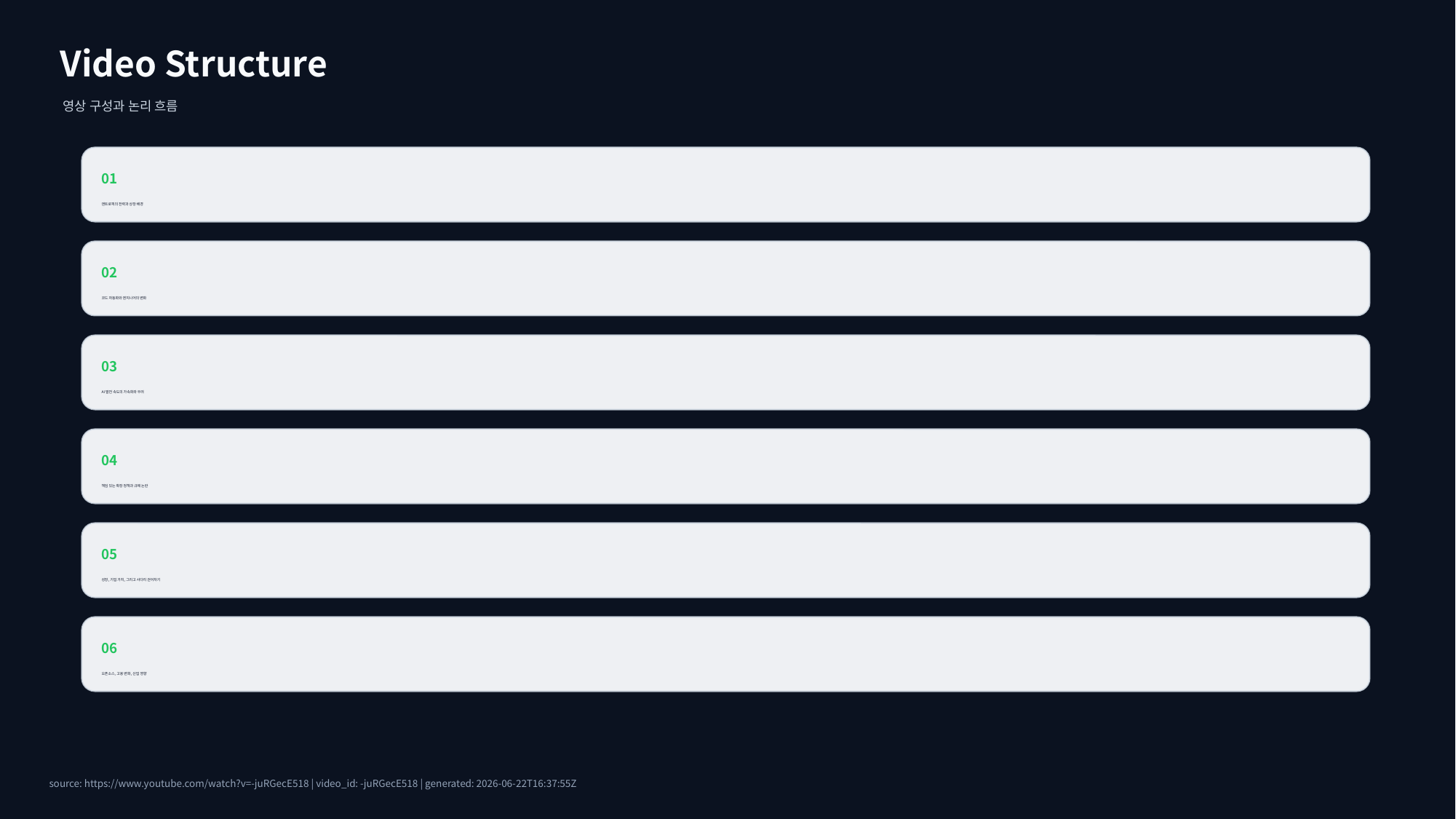

Video Structure
영상 구성과 논리 흐름

01
앤트로픽의 전략과 상장 배경

02
코드 자동화와 엔지니어의 변화

03
AI 발전 속도의 가속화와 우려

04
책임 있는 확장 정책과 규제 논란

05
성장, 기업 가치, 그리고 사다리 걷어차기

06
오픈소스, 고용 변화, 산업 영향
source: https://www.youtube.com/watch?v=-juRGecE518 | video_id: -juRGecE518 | generated: 2026-06-22T16:37:55Z